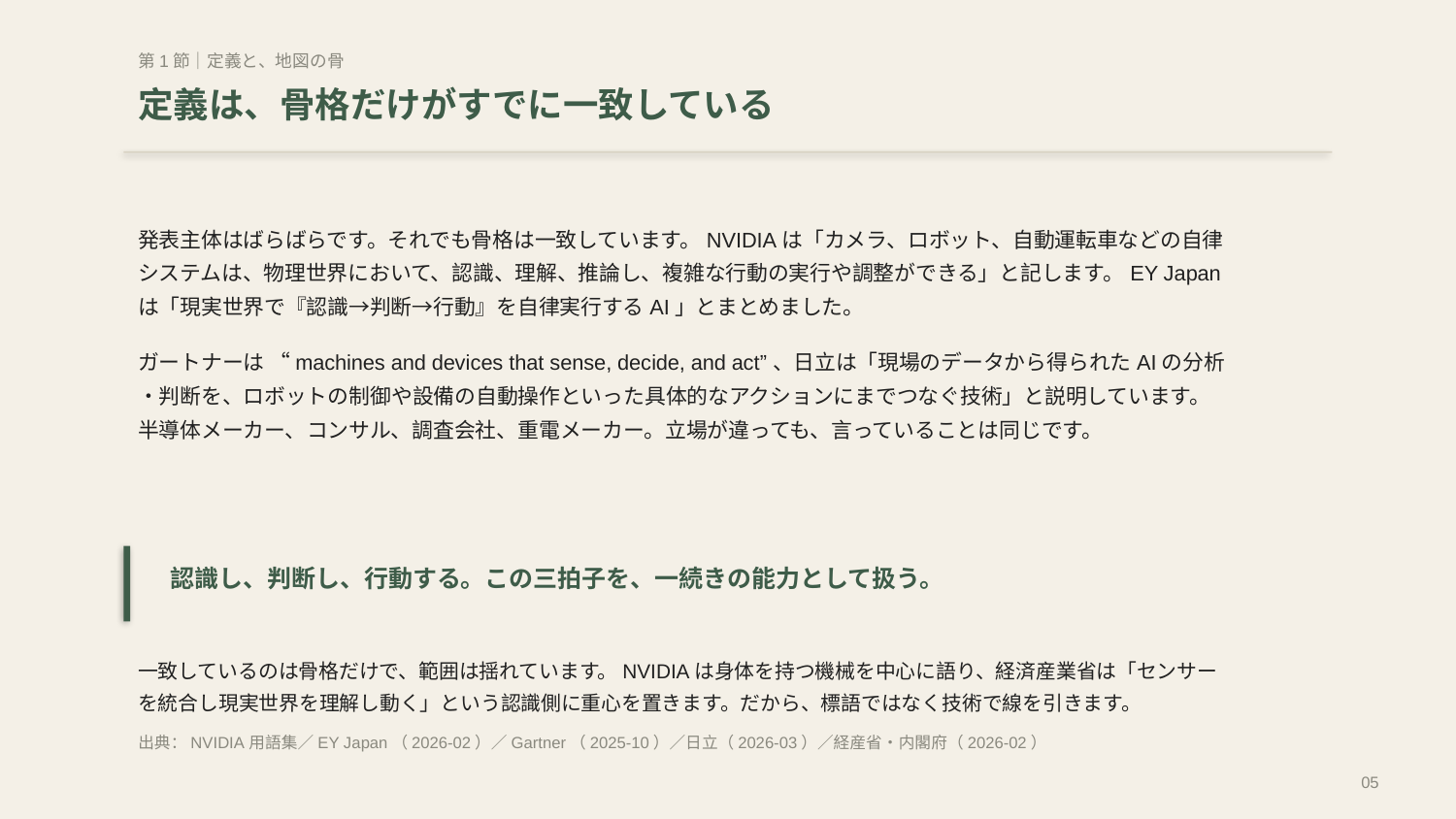

第1節｜定義と、地図の骨
定義は、骨格だけがすでに一致している

発表主体はばらばらです。それでも骨格は一致しています。NVIDIAは「カメラ、ロボット、自動運転車などの自律システムは、物理世界において、認識、理解、推論し、複雑な行動の実行や調整ができる」と記します。EY Japanは「現実世界で『認識→判断→行動』を自律実行するAI」とまとめました。
ガートナーは “machines and devices that sense, decide, and act”、日立は「現場のデータから得られたAIの分析・判断を、ロボットの制御や設備の自動操作といった具体的なアクションにまでつなぐ技術」と説明しています。半導体メーカー、コンサル、調査会社、重電メーカー。立場が違っても、言っていることは同じです。

認識し、判断し、行動する。この三拍子を、一続きの能力として扱う。
一致しているのは骨格だけで、範囲は揺れています。NVIDIAは身体を持つ機械を中心に語り、経済産業省は「センサーを統合し現実世界を理解し動く」という認識側に重心を置きます。だから、標語ではなく技術で線を引きます。
出典：NVIDIA用語集／EY Japan（2026-02）／Gartner（2025-10）／日立（2026-03）／経産省・内閣府（2026-02）
05